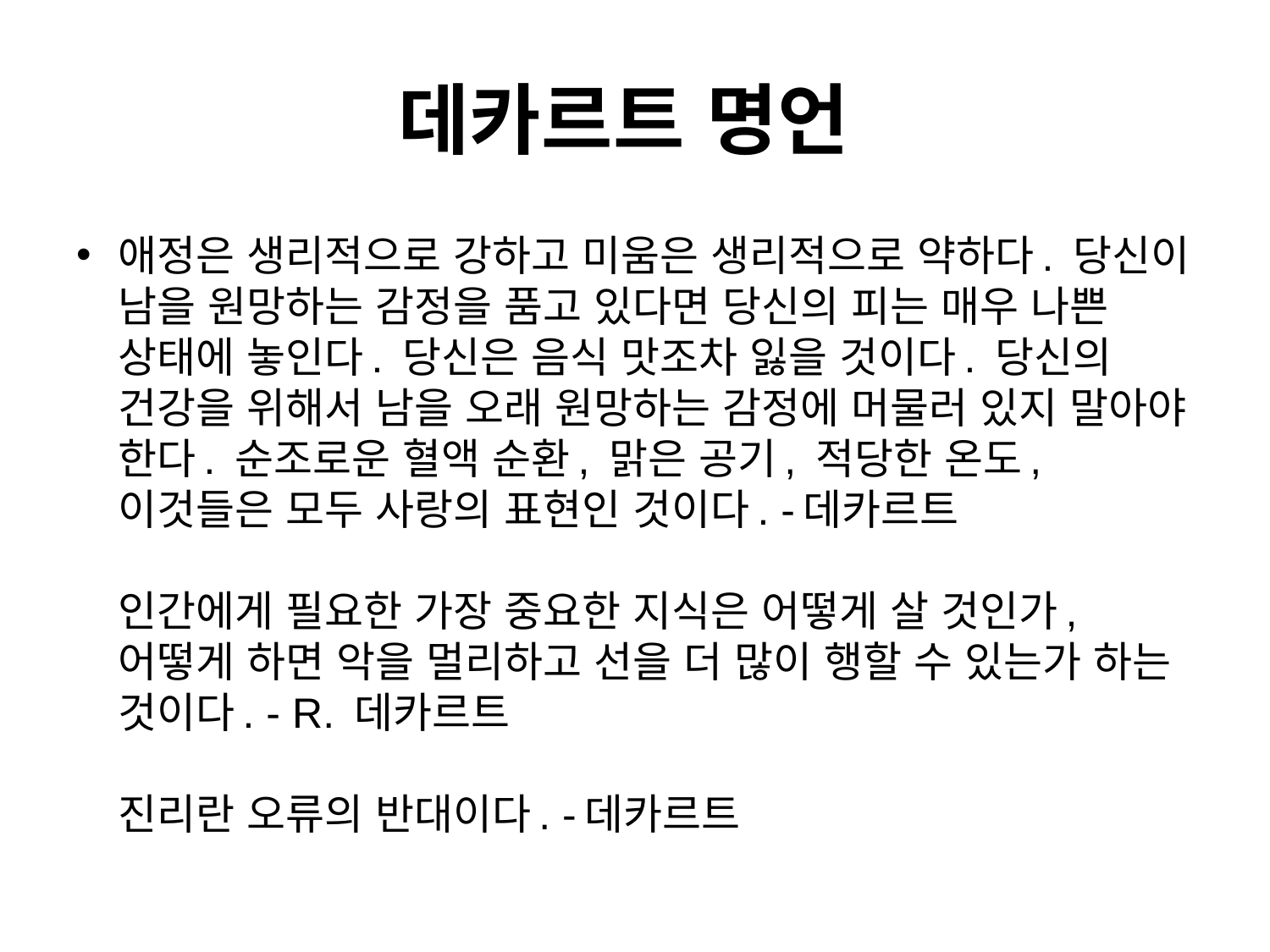

# 데카르트 명언
애정은 생리적으로 강하고 미움은 생리적으로 약하다. 당신이 남을 원망하는 감정을 품고 있다면 당신의 피는 매우 나쁜 상태에 놓인다. 당신은 음식 맛조차 잃을 것이다. 당신의 건강을 위해서 남을 오래 원망하는 감정에 머물러 있지 말아야 한다. 순조로운 혈액 순환, 맑은 공기, 적당한 온도, 이것들은 모두 사랑의 표현인 것이다. -데카르트
인간에게 필요한 가장 중요한 지식은 어떻게 살 것인가, 어떻게 하면 악을 멀리하고 선을 더 많이 행할 수 있는가 하는 것이다. - R. 데카르트
진리란 오류의 반대이다. -데카르트